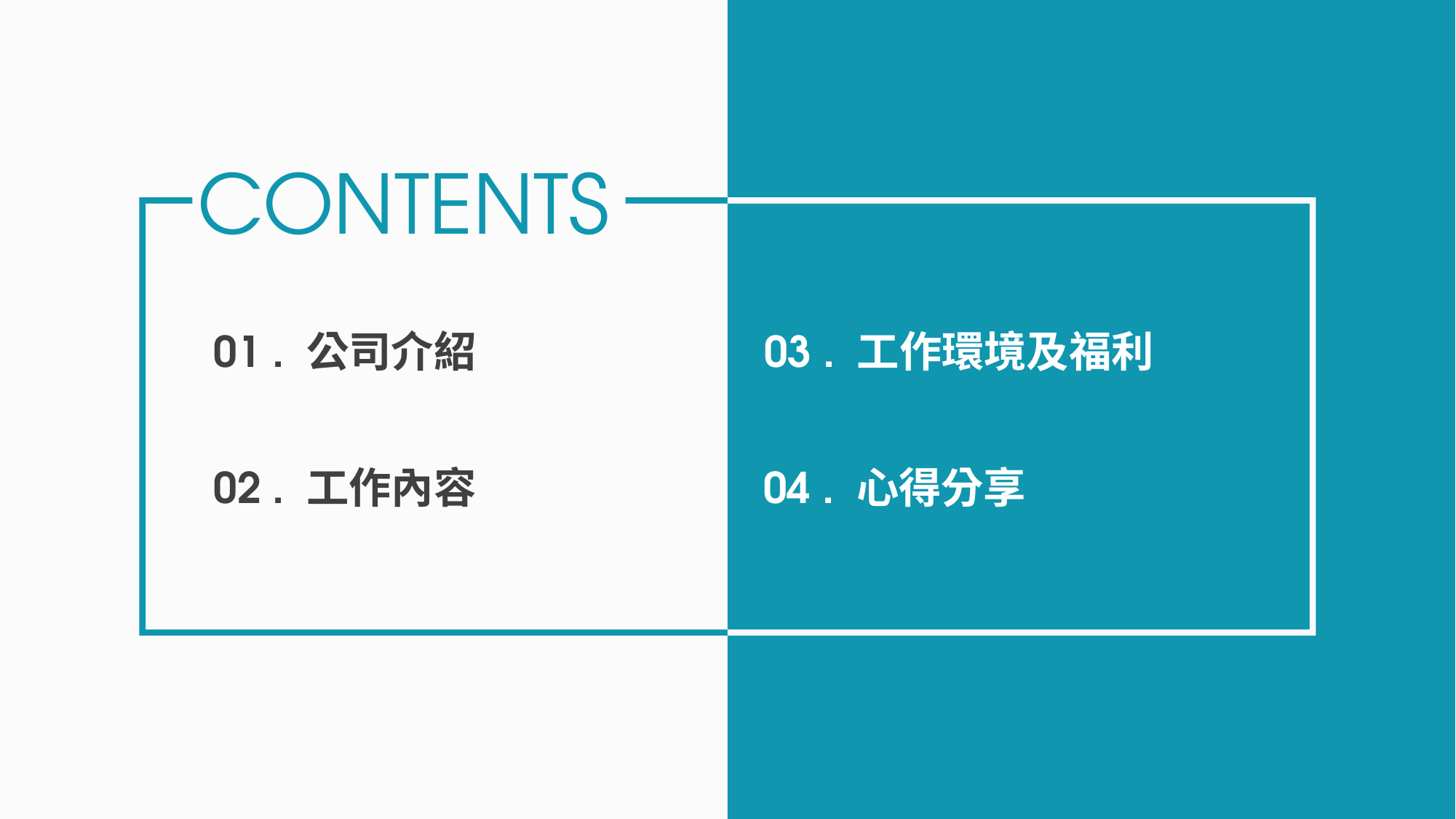

CONTENTS

01 . 公司介紹
03 . 工作環境及福利
02 . 工作內容
04 . 心得分享